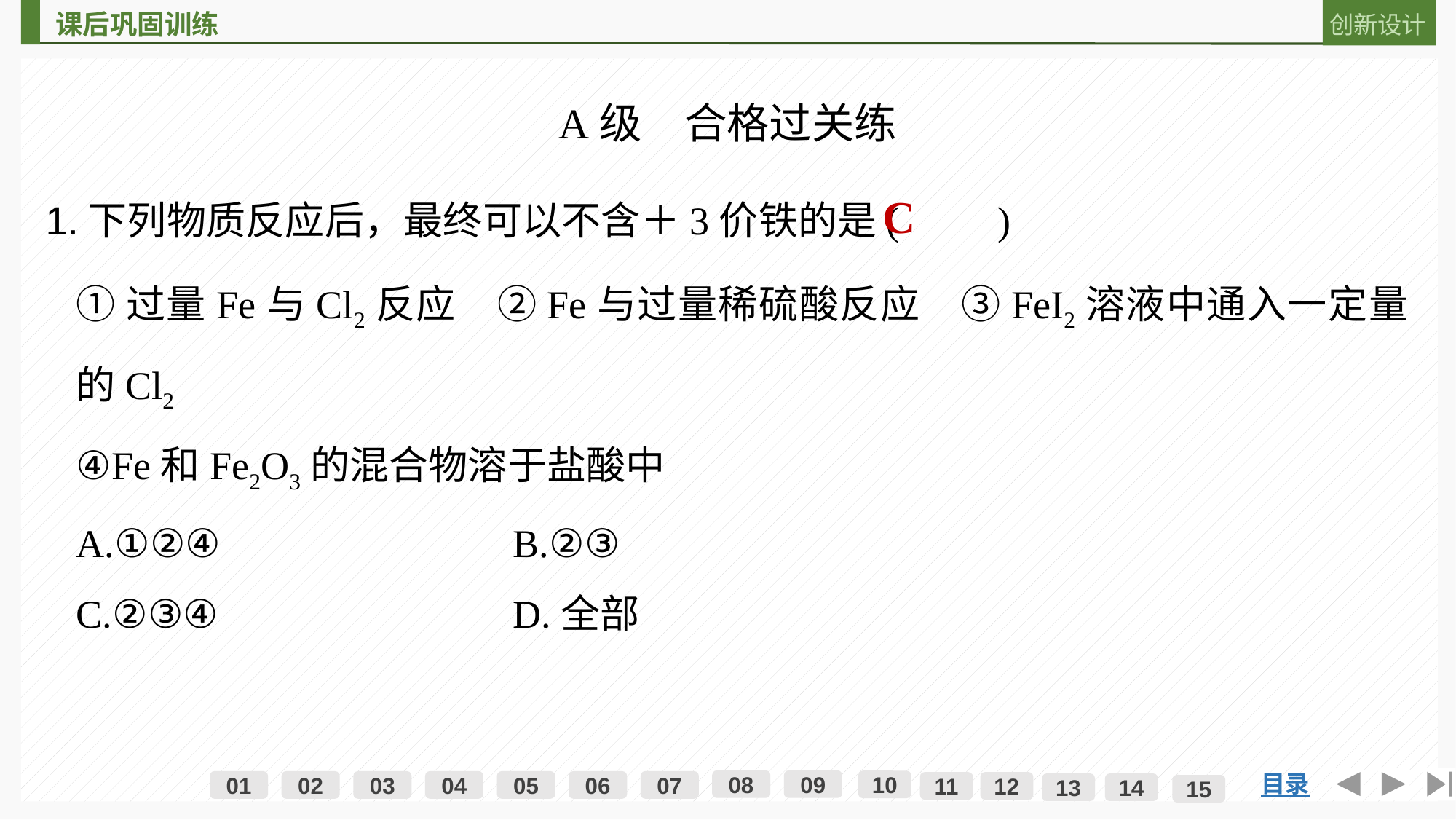

A级　合格过关练
1.下列物质反应后，最终可以不含＋3价铁的是(　　)
C
①过量Fe与Cl2反应　②Fe与过量稀硫酸反应　③FeI2溶液中通入一定量的Cl2
④Fe和Fe2O3的混合物溶于盐酸中
A.①②④  			B.②③
C.②③④  			D.全部